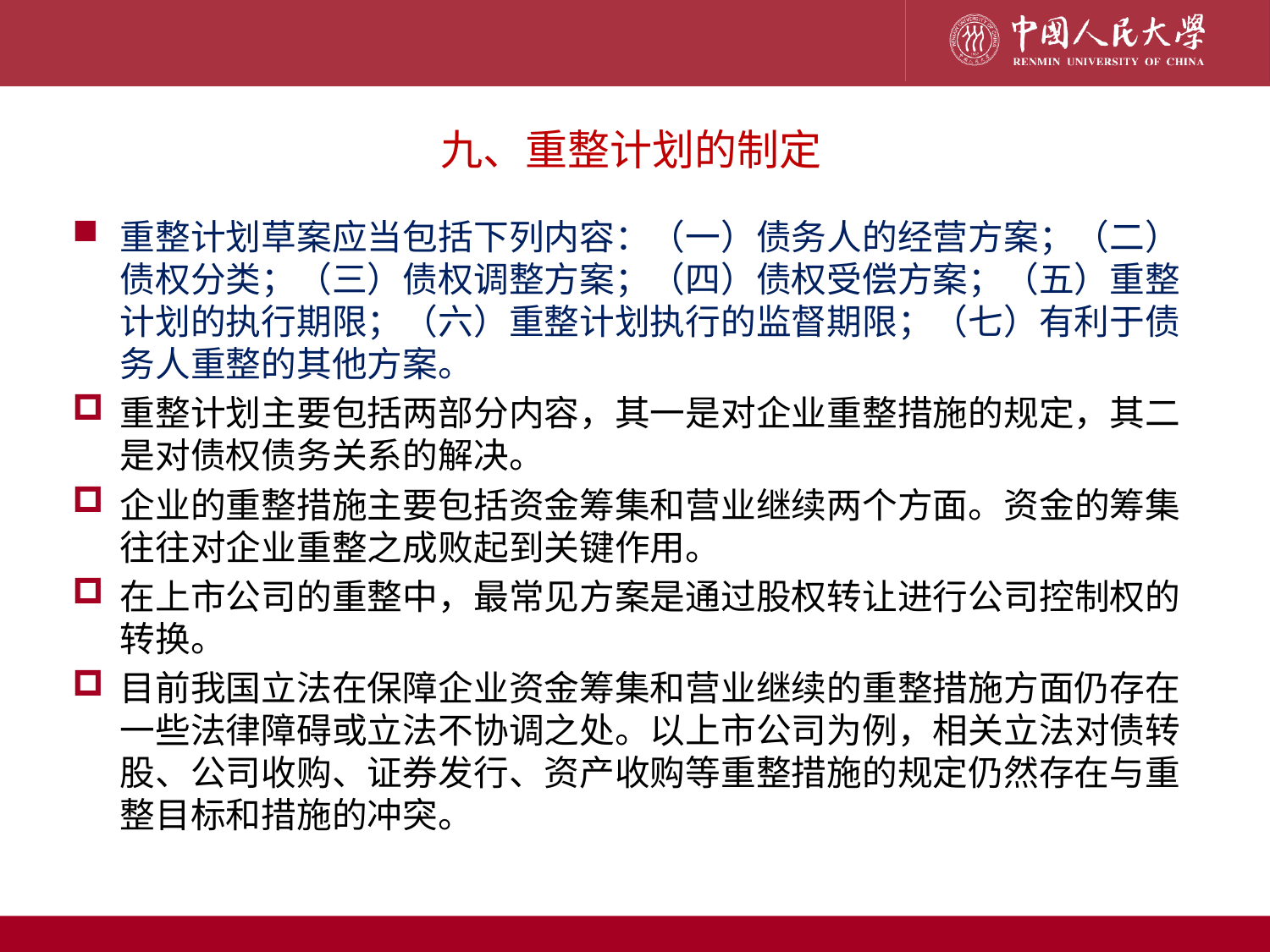

九、重整计划的制定
重整计划草案应当包括下列内容：（一）债务人的经营方案；（二）债权分类；（三）债权调整方案；（四）债权受偿方案；（五）重整计划的执行期限；（六）重整计划执行的监督期限；（七）有利于债务人重整的其他方案。
重整计划主要包括两部分内容，其一是对企业重整措施的规定，其二是对债权债务关系的解决。
企业的重整措施主要包括资金筹集和营业继续两个方面。资金的筹集往往对企业重整之成败起到关键作用。
在上市公司的重整中，最常见方案是通过股权转让进行公司控制权的转换。
目前我国立法在保障企业资金筹集和营业继续的重整措施方面仍存在一些法律障碍或立法不协调之处。以上市公司为例，相关立法对债转股、公司收购、证券发行、资产收购等重整措施的规定仍然存在与重整目标和措施的冲突。